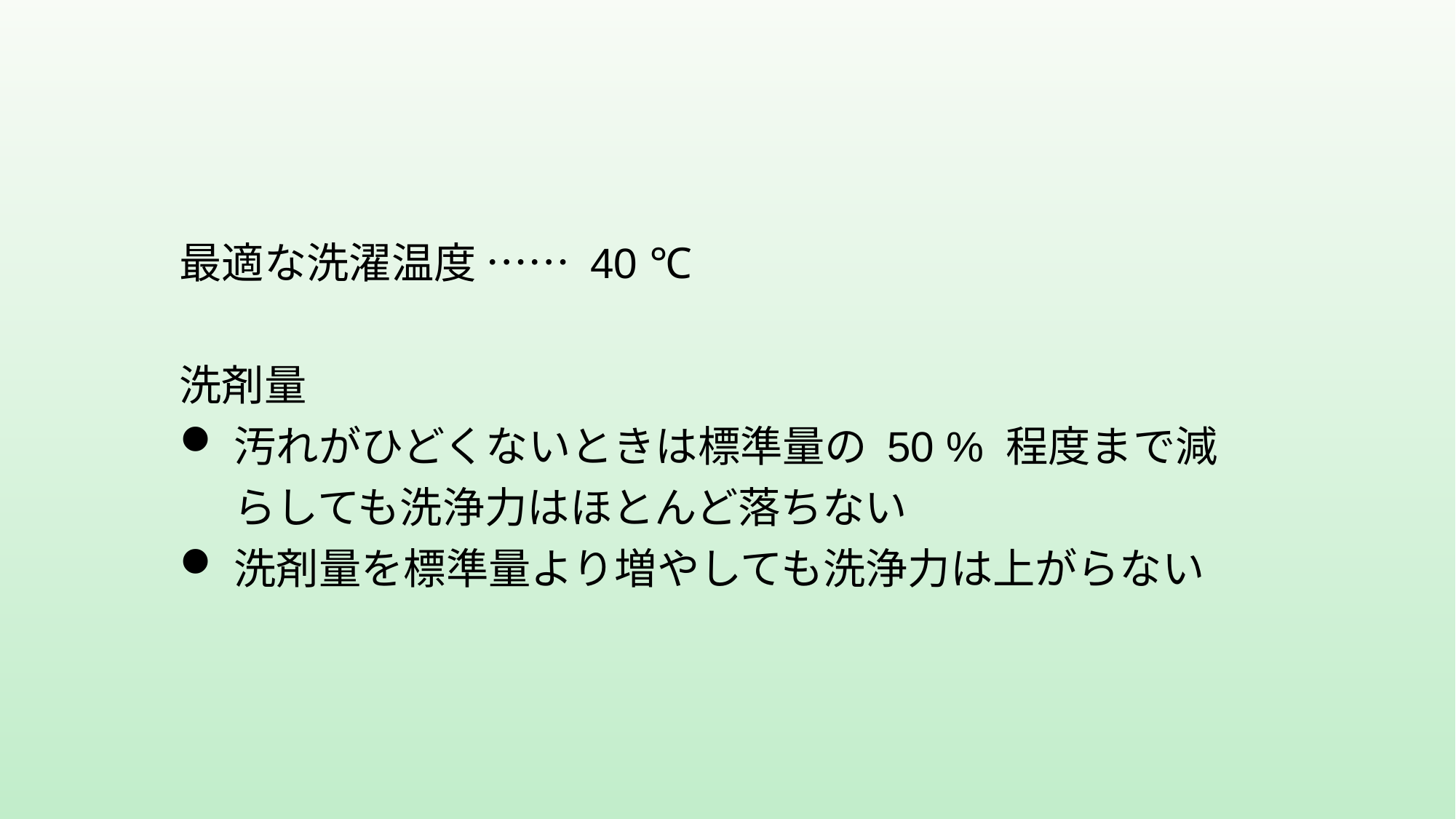

最適な洗濯温度 …… 40 ℃

洗剤量
汚れがひどくないときは標準量の 50 % 程度まで減らしても洗浄力はほとんど落ちない
洗剤量を標準量より増やしても洗浄力は上がらない